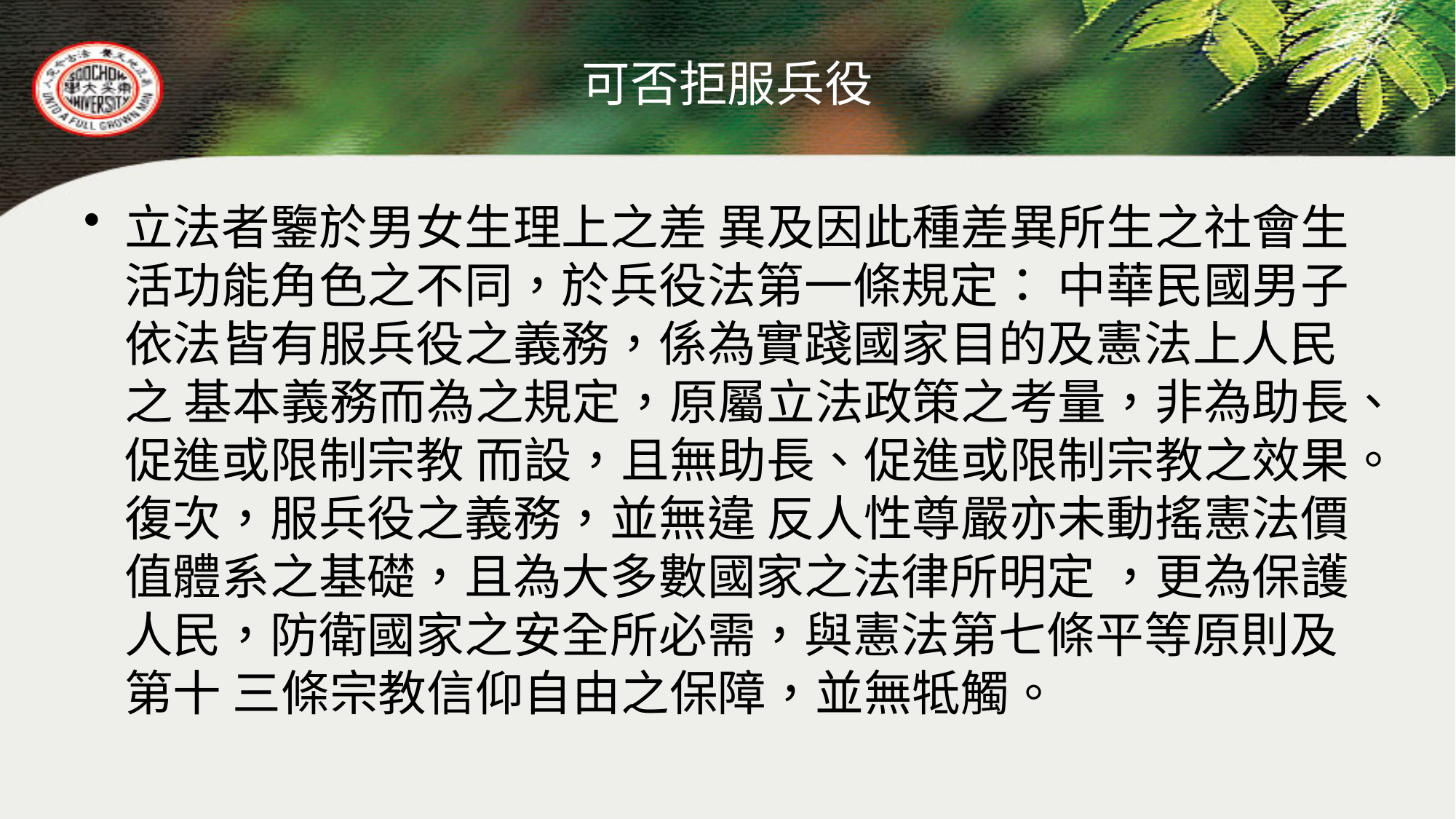

# 可否拒服兵役
立法者鑒於男女生理上之差 異及因此種差異所生之社會生活功能角色之不同，於兵役法第一條規定： 中華民國男子依法皆有服兵役之義務，係為實踐國家目的及憲法上人民之 基本義務而為之規定，原屬立法政策之考量，非為助長、促進或限制宗教 而設，且無助長、促進或限制宗教之效果。復次，服兵役之義務，並無違 反人性尊嚴亦未動搖憲法價值體系之基礎，且為大多數國家之法律所明定 ，更為保護人民，防衛國家之安全所必需，與憲法第七條平等原則及第十 三條宗教信仰自由之保障，並無牴觸。